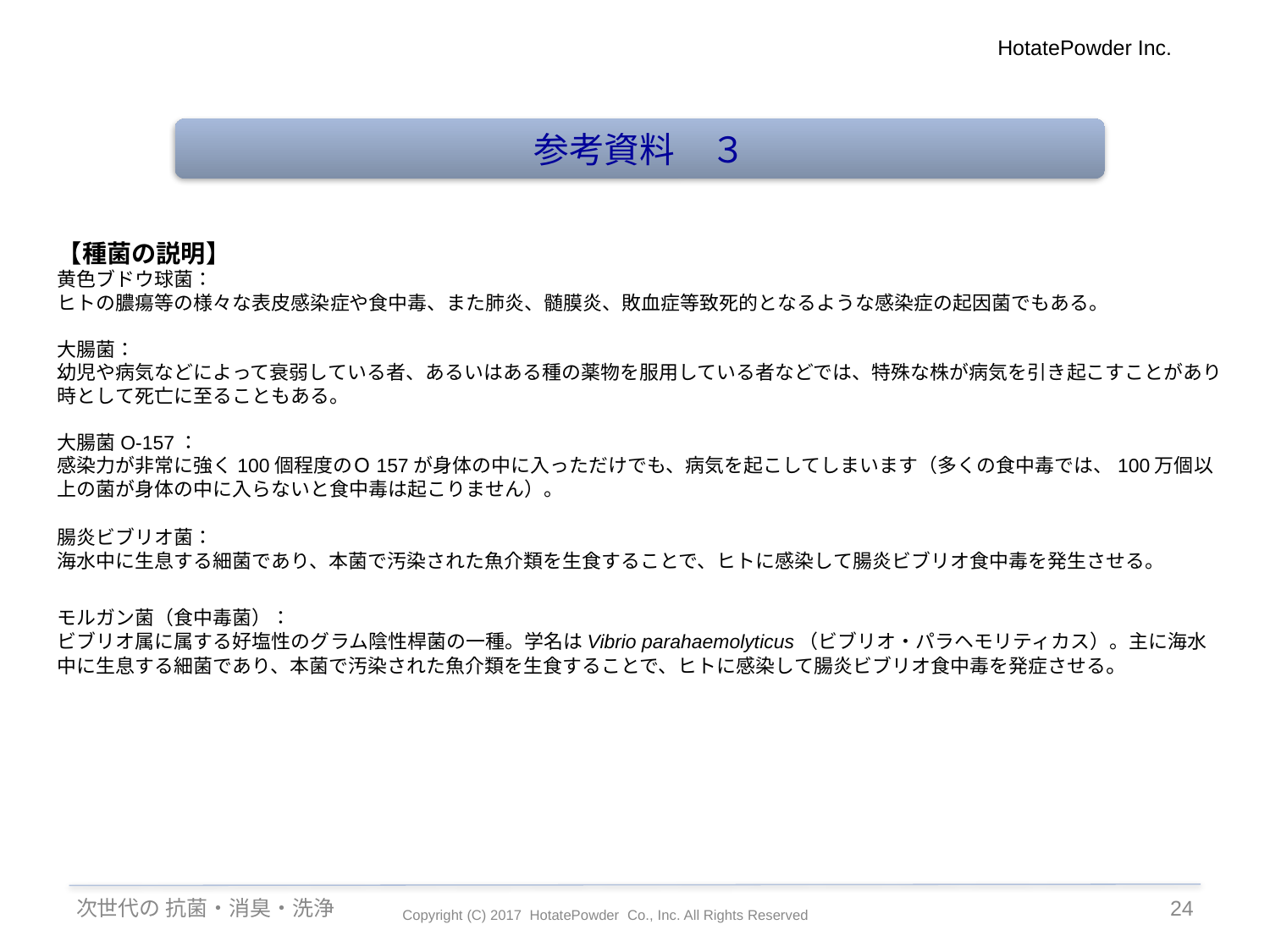

HotatePowder Inc.

参考資料　３
【種菌の説明】
黄色ブドウ球菌：
ヒトの膿瘍等の様々な表皮感染症や食中毒、また肺炎、髄膜炎、敗血症等致死的となるような感染症の起因菌でもある。

大腸菌：
幼児や病気などによって衰弱している者、あるいはある種の薬物を服用している者などでは、特殊な株が病気を引き起こすことがあり時として死亡に至ることもある。

大腸菌O-157：
感染力が非常に強く100個程度のＯ157が身体の中に入っただけでも、病気を起こしてしまいます（多くの食中毒では、100万個以上の菌が身体の中に入らないと食中毒は起こりません）。
腸炎ビブリオ菌：
海水中に生息する細菌であり、本菌で汚染された魚介類を生食することで、ヒトに感染して腸炎ビブリオ食中毒を発生させる。
モルガン菌（食中毒菌）：
ビブリオ属に属する好塩性のグラム陰性桿菌の一種。学名はVibrio parahaemolyticus（ビブリオ・パラヘモリティカス）。主に海水中に生息する細菌であり、本菌で汚染された魚介類を生食することで、ヒトに感染して腸炎ビブリオ食中毒を発症させる。
次世代の 抗菌・消臭・洗浄
24
Copyright (C) 2017  HotatePowder  Co., Inc. All Rights Reserved